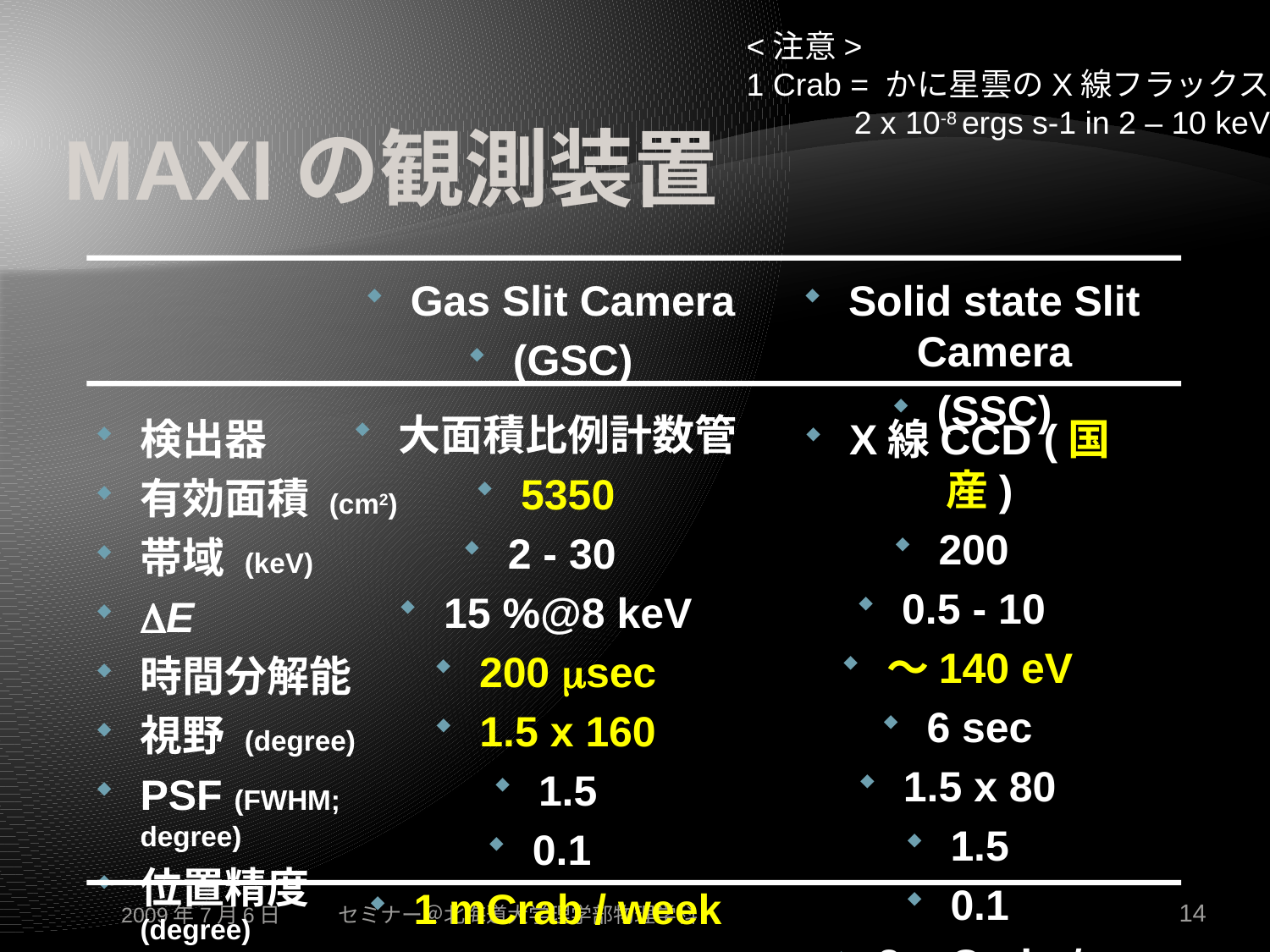

# MAXIの観測装置
<注意>
1 Crab = かに星雲のX線フラックス
2 x 10-8 ergs s-1 in 2 – 10 keV

Gas Slit Camera
(GSC)
Solid state Slit Camera
(SSC)

大面積比例計数管
5350
2 - 30
15 %@8 keV
200 μsec
1.5 x 160
1.5
0.1
1 mCrab / week
検出器
有効面積 (cm2)
帯域 (keV)
ΔE
時間分解能
視野 (degree)
PSF (FWHM; degree)
位置精度 (degree)
感度
X線CCD (国産)
200
0.5 - 10
～140 eV
6 sec
1.5 x 80
1.5
0.1
2 mCrab  / week

2009年7月6日
セミナー＠北海道大学理学部物理学科
14